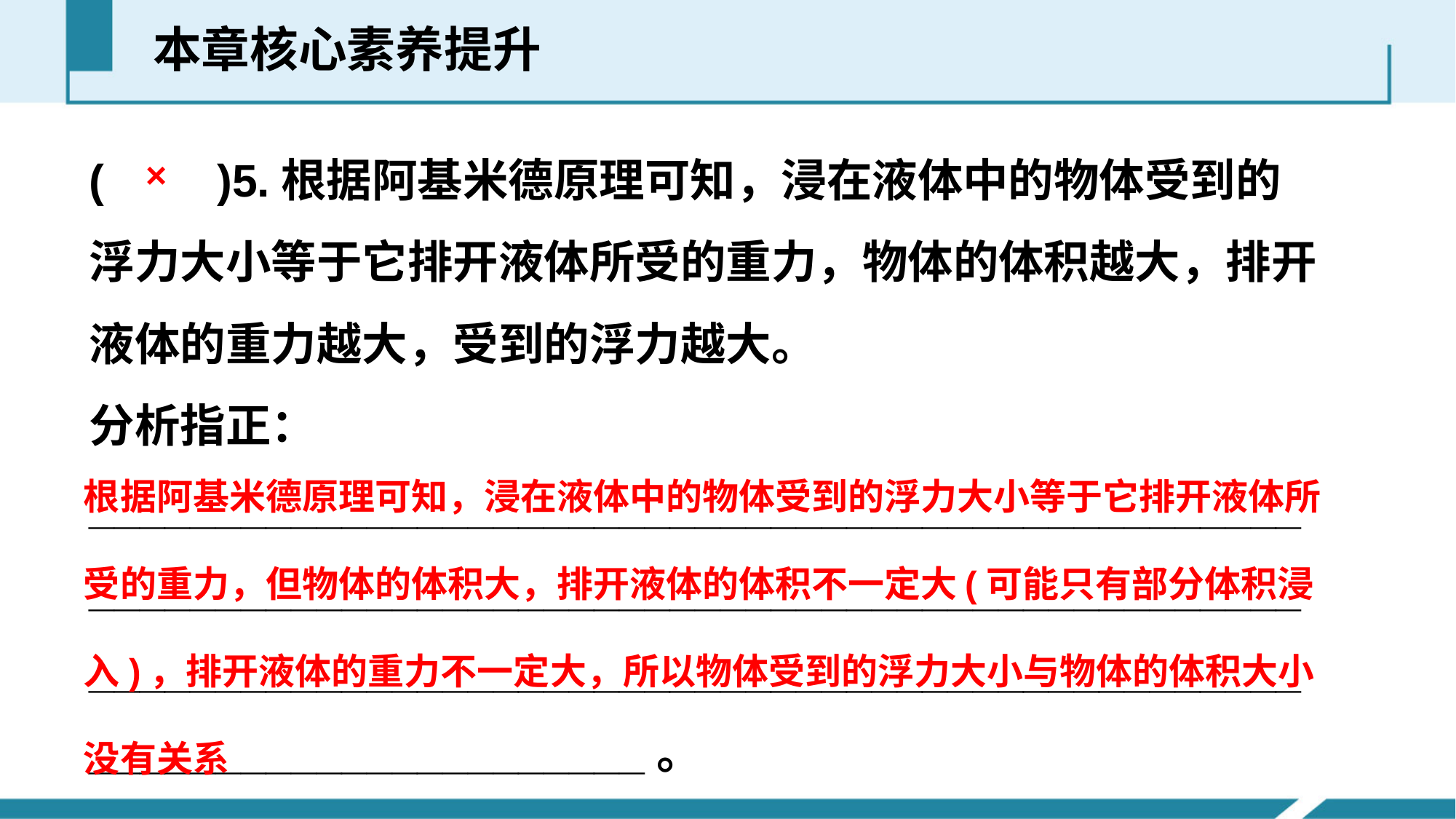

本章核心素养提升
(　　)5.根据阿基米德原理可知，浸在液体中的物体受到的浮力大小等于它排开液体所受的重力，物体的体积越大，排开液体的重力越大，受到的浮力越大。
分析指正：______________________________________________________________________________________________________________________________________________________________________。
×
根据阿基米德原理可知，浸在液体中的物体受到的浮力大小等于它排开液体所受的重力，但物体的体积大，排开液体的体积不一定大(可能只有部分体积浸入)，排开液体的重力不一定大，所以物体受到的浮力大小与物体的体积大小没有关系